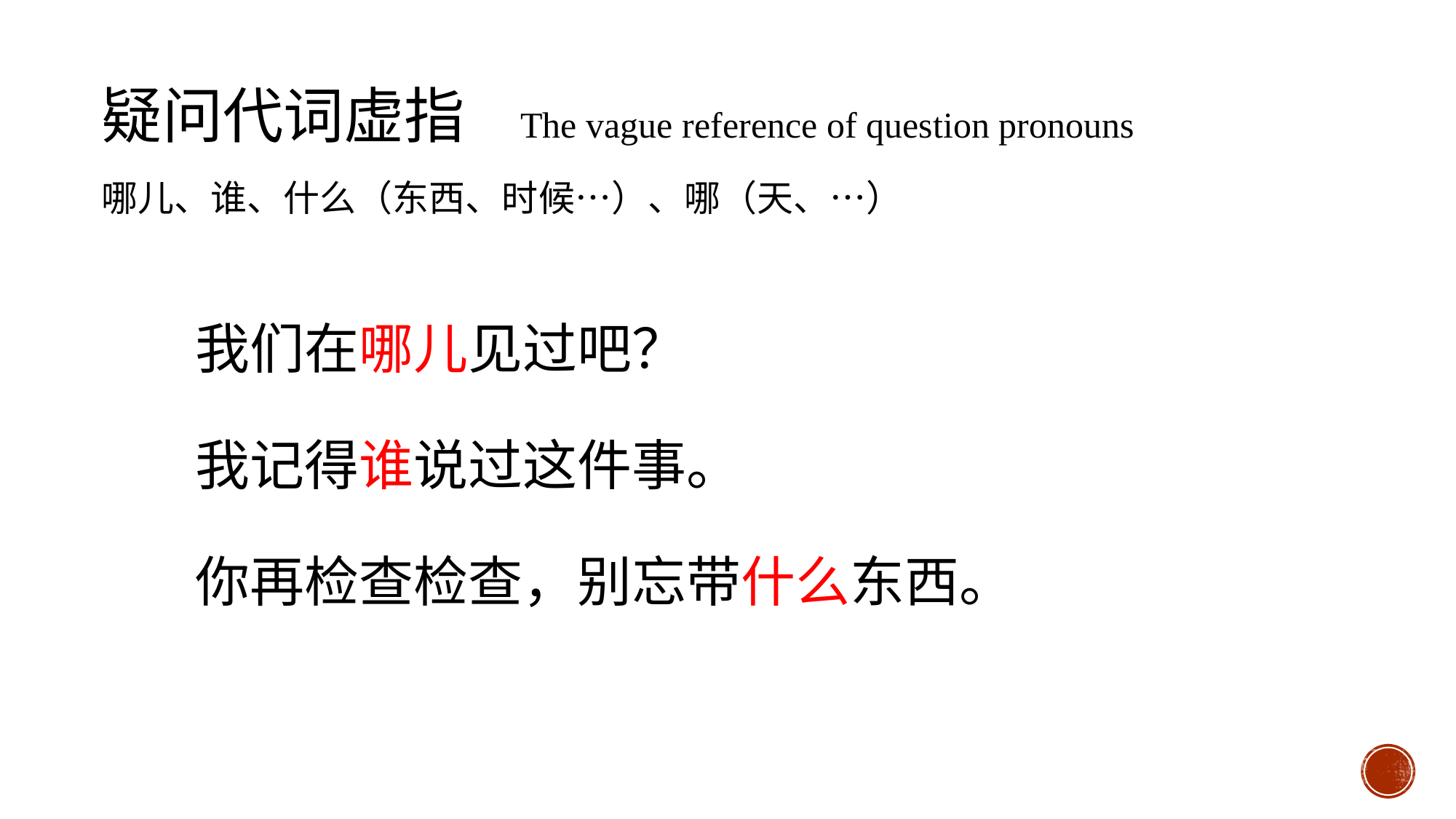

疑问代词虚指   The vague reference of question pronouns
哪儿、谁、什么（东西、时候…）、哪（天、…）
我们在哪儿见过吧？
我记得谁说过这件事。
你再检查检查，别忘带什么东西。